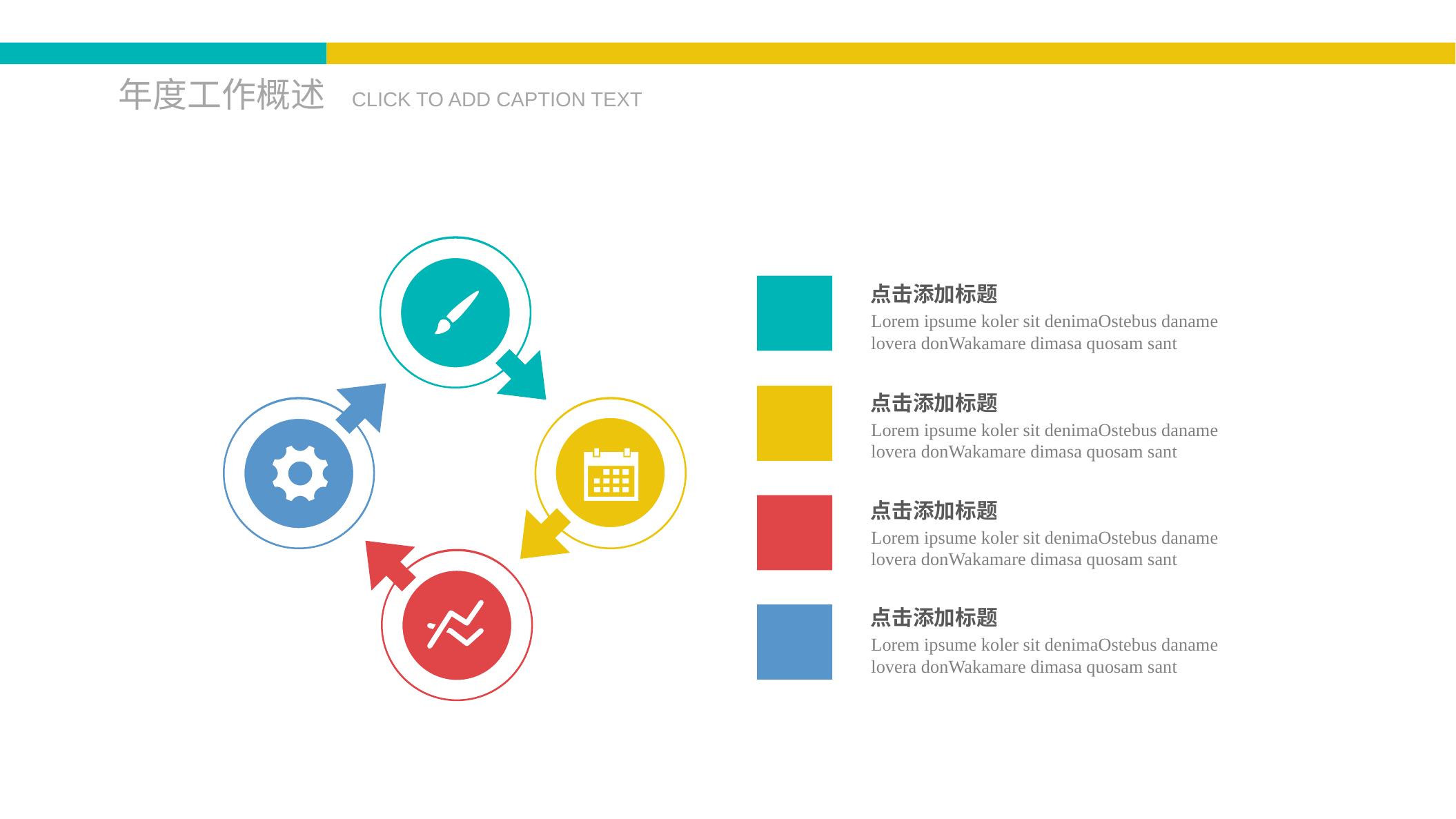

年度工作概述
CLICK TO ADD CAPTION TEXT

点击添加标题

Lorem ipsume koler sit denimaOstebus daname lovera donWakamare dimasa quosam sant

点击添加标题

Lorem ipsume koler sit denimaOstebus daname lovera donWakamare dimasa quosam sant
点击添加标题

Lorem ipsume koler sit denimaOstebus daname lovera donWakamare dimasa quosam sant

点击添加标题

Lorem ipsume koler sit denimaOstebus daname lovera donWakamare dimasa quosam sant